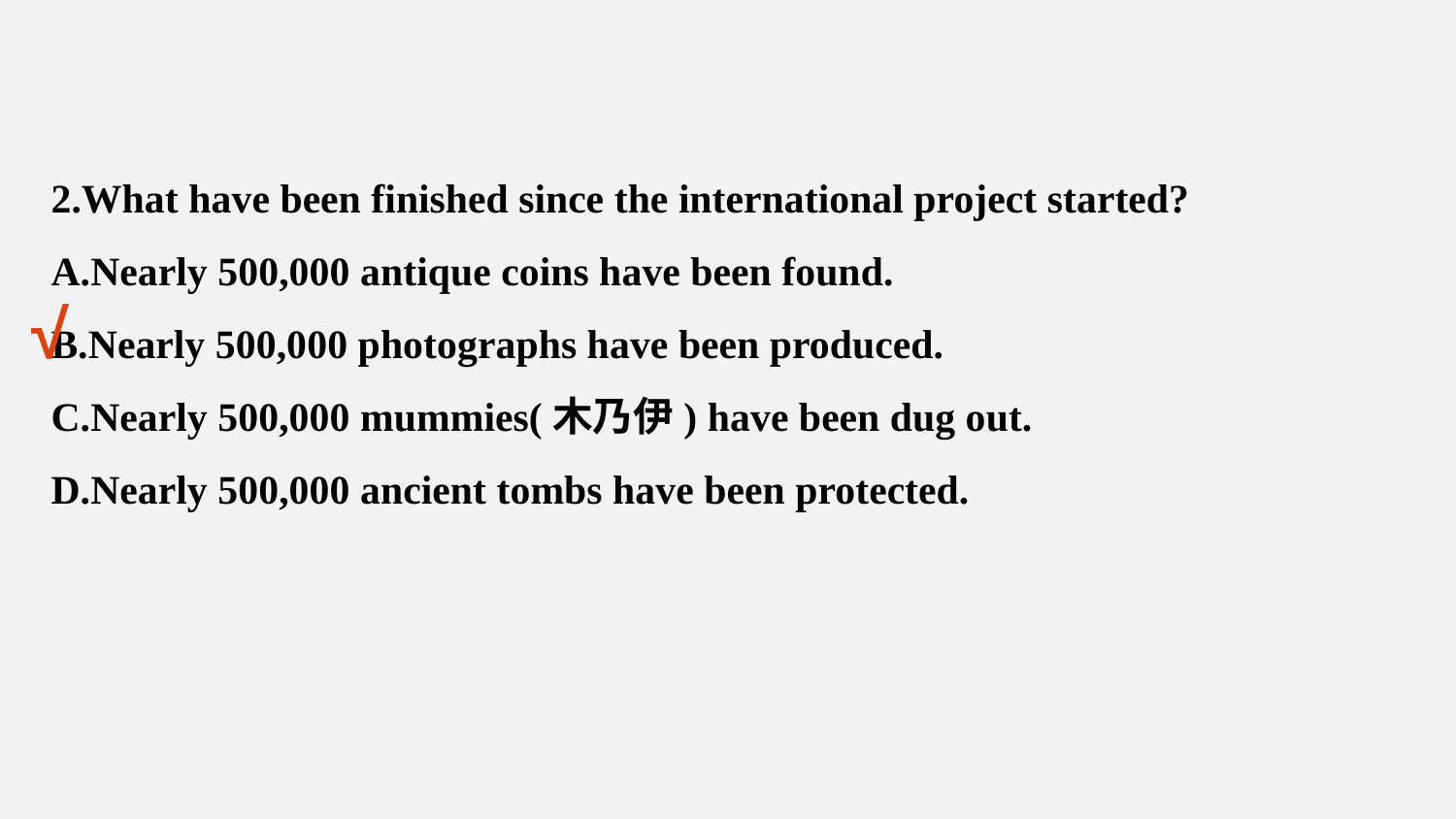

2.What have been finished since the international project started?
A.Nearly 500,000 antique coins have been found.
B.Nearly 500,000 photographs have been produced.
C.Nearly 500,000 mummies(木乃伊) have been dug out.
D.Nearly 500,000 ancient tombs have been protected.
√